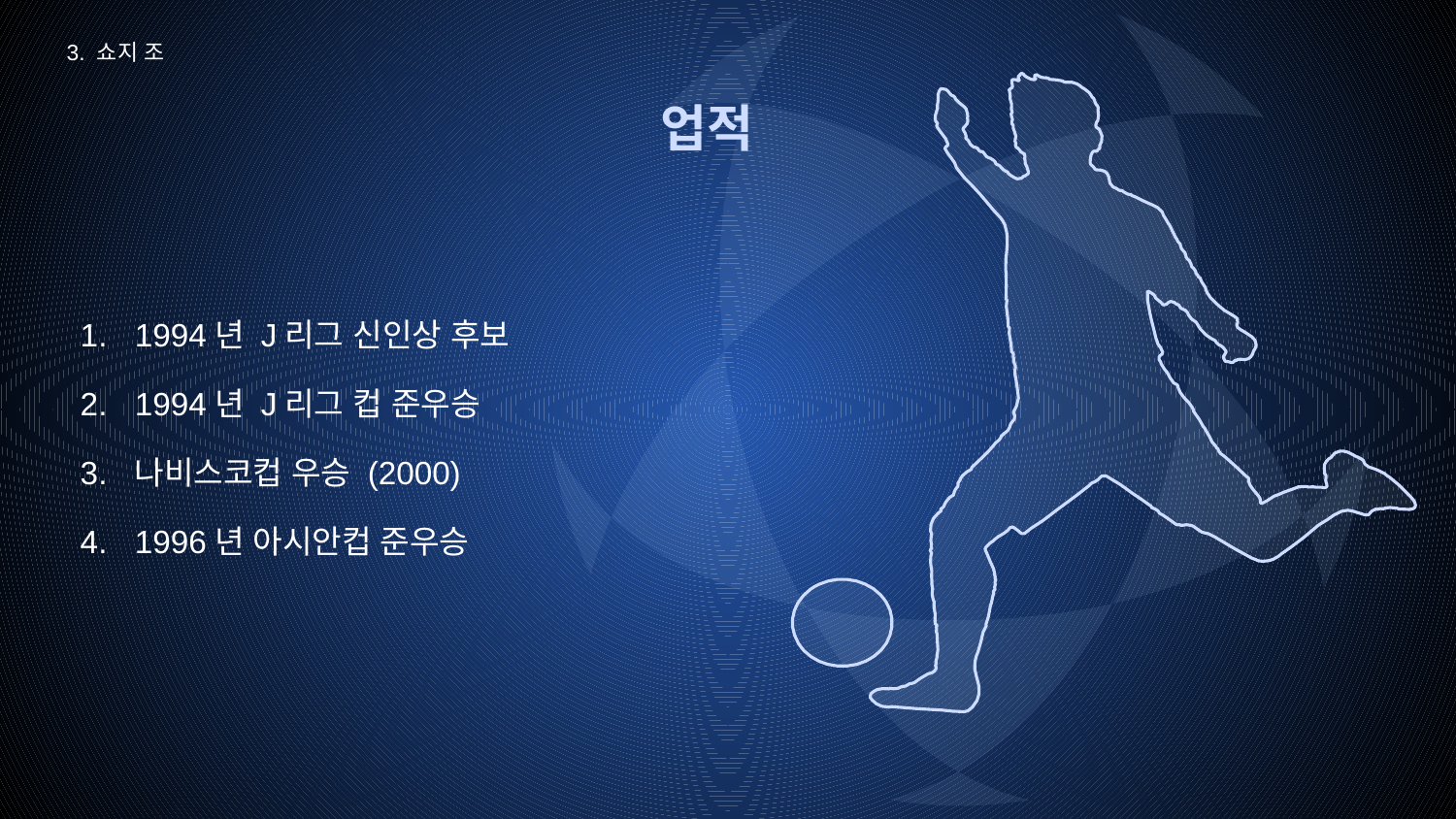

3. 쇼지 조

# 업적
1994년 J리그 신인상 후보
1994년 J리그 컵 준우승
나비스코컵 우승 (2000)
1996년 아시안컵 준우승